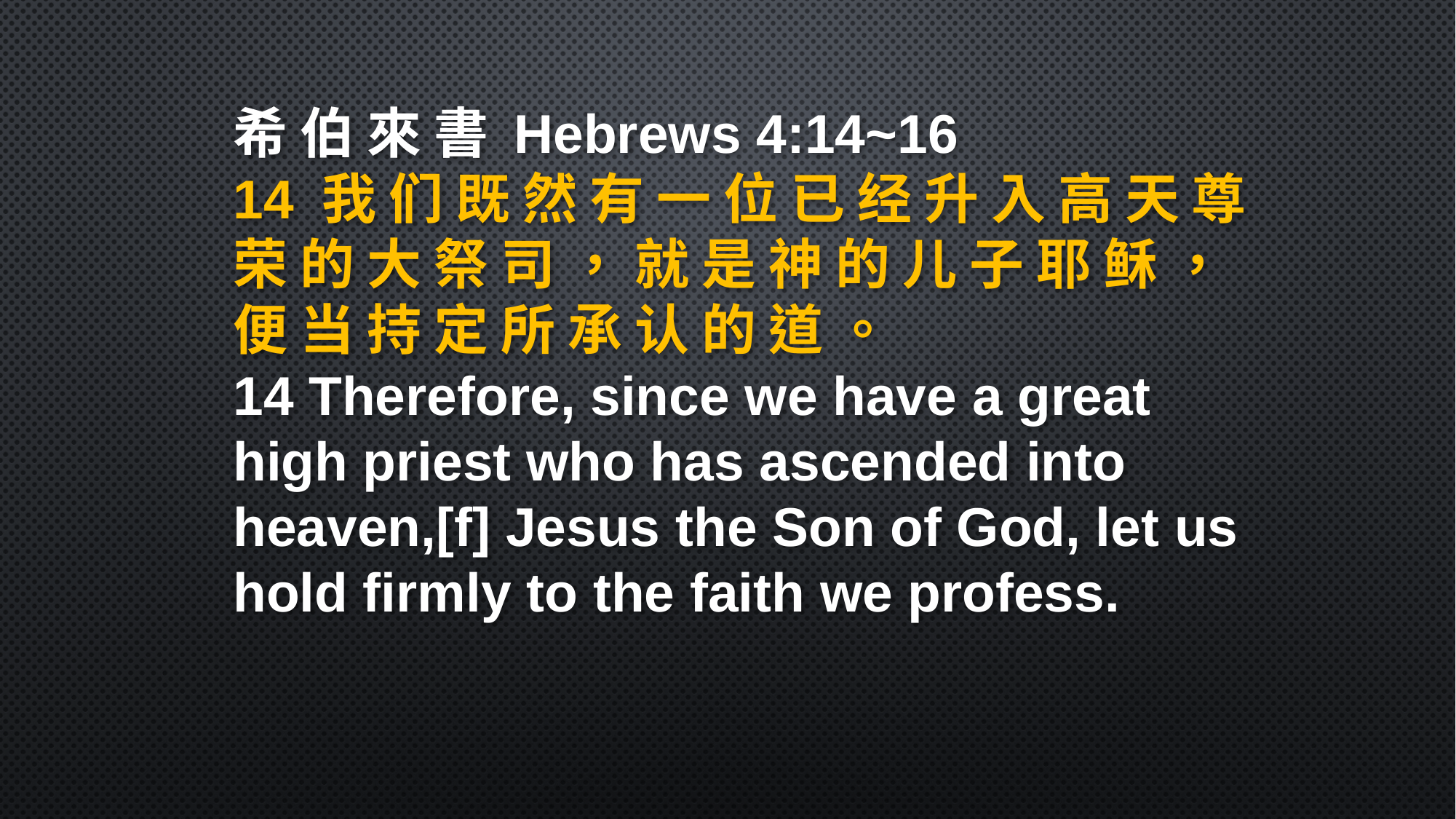

希 伯 來 書 Hebrews 4:14~16
14 我 们 既 然 有 一 位 已 经 升 入 高 天 尊 荣 的 大 祭 司 ， 就 是 神 的 儿 子 耶 稣 ， 便 当 持 定 所 承 认 的 道 。
14 Therefore, since we have a great high priest who has ascended into heaven,[f] Jesus the Son of God, let us hold firmly to the faith we profess.